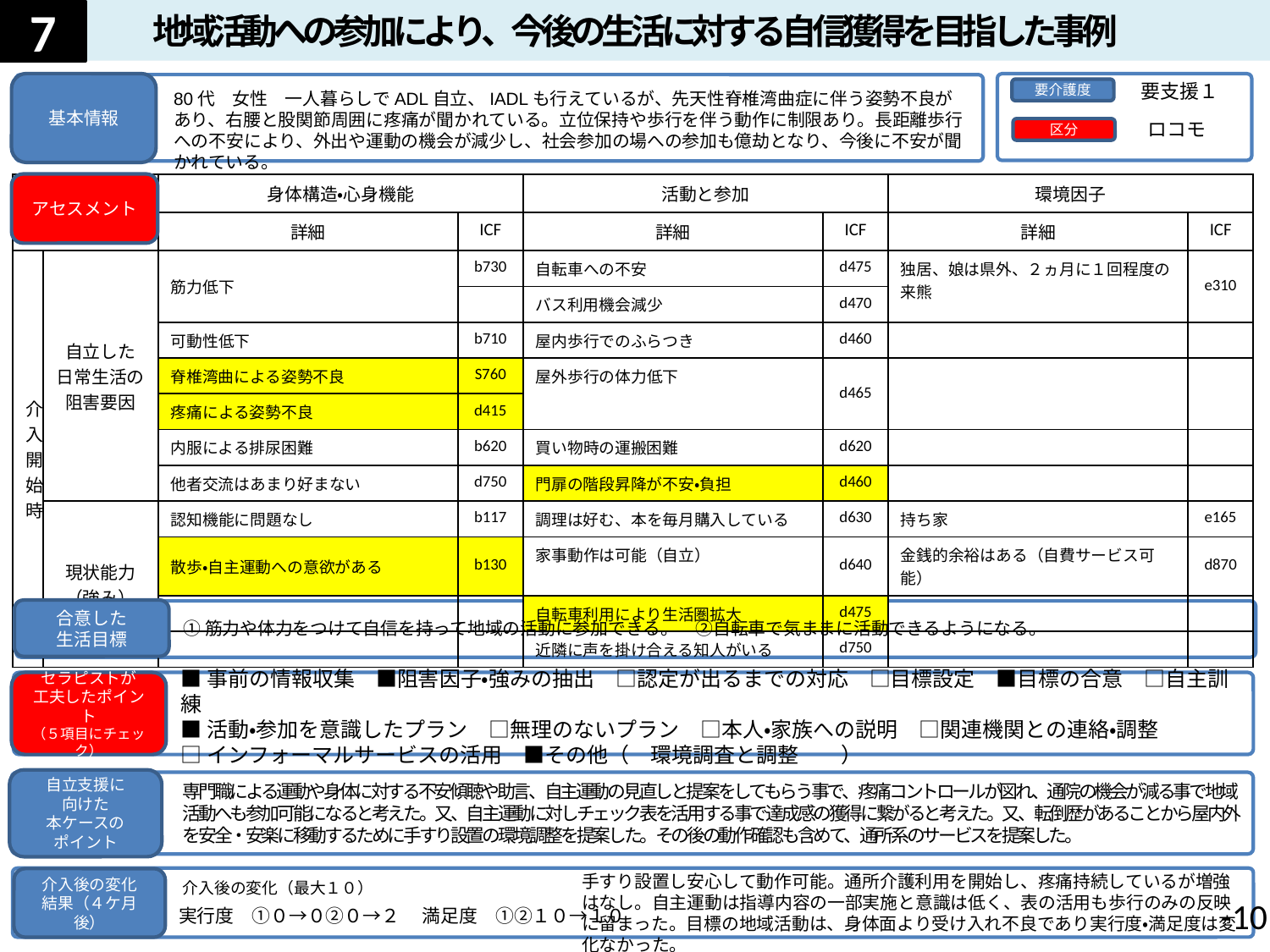

地域活動への参加により、今後の生活に対する自信獲得を目指した事例
7
要支援１
基本情報

要介護度
80代　女性　一人暮らしでADL自立、IADLも行えているが、先天性脊椎湾曲症に伴う姿勢不良があり、右腰と股関節周囲に疼痛が聞かれている。立位保持や歩行を伴う動作に制限あり。長距離歩行への不安により、外出や運動の機会が減少し、社会参加の場への参加も億劫となり、今後に不安が聞かれている。
ロコモ
区分
アセスメント
|  |  | 身体構造・心身機能 |  | 活動と参加 |  | 環境因子 |  |
| --- | --- | --- | --- | --- | --- | --- | --- |
|  |  | 詳細 | ICF | 詳細 | ICF | 詳細 | ICF |
| 介入開始時 | 自立した 日常生活の 阻害要因 | 筋力低下 | b730 | 自転車への不安 | d475 | 独居、娘は県外、２ヵ月に１回程度の来熊 | e310 |
|  |  |  |  | バス利用機会減少 | d470 |  |  |
|  |  | 可動性低下 | b710 | 屋内歩行でのふらつき | d460 |  |  |
|  |  | 脊椎湾曲による姿勢不良 | S760 | 屋外歩行の体力低下 | d465 |  |  |
|  |  | 疼痛による姿勢不良 | d415 |  |  |  |  |
|  |  | 内服による排尿困難 | b620 | 買い物時の運搬困難 | d620 |  |  |
|  |  | 他者交流はあまり好まない | d750 | 門扉の階段昇降が不安・負担 | d460 |  |  |
|  | 現状能力 （強み） | 認知機能に問題なし | b117 | 調理は好む、本を毎月購入している | d630 | 持ち家 | e165 |
|  |  | 散歩・自主運動への意欲がある | b130 | 家事動作は可能（自立） | d640 | 金銭的余裕はある（自費サービス可能） | d870 |
|  |  |  |  | 自転車利用により生活圏拡大 | d475 |  |  |
|  |  |  |  | 近隣に声を掛け合える知人がいる | d750 |  |  |
合意した
生活目標

➀筋力や体力をつけて自信を持って地域の活動に参加できる。　➁自転車で気ままに活動できるようになる。
■事前の情報収集　■阻害因子・強みの抽出　□認定が出るまでの対応　□目標設定　■目標の合意　□自主訓練
■活動・参加を意識したプラン　□無理のないプラン　□本人・家族への説明　□関連機関との連絡・調整
□インフォーマルサービスの活用　■その他（　環境調査と調整　　）
セラピストが
工夫したポイント
（５項目にチェック）

自立支援に
向けた
本ケースの
ポイント

専門職による運動や身体に対する不安傾聴や助言、自主運動の見直しと提案をしてもらう事で、疼痛コントロールが図れ、通院の機会が減る事で地域活動へも参加可能になると考えた。又、自主運動に対しチェック表を活用する事で達成感の獲得に繋がると考えた。又、転倒歴があることから屋内外を安全・安楽に移動するために手すり設置の環境調整を提案した。その後の動作確認も含めて、通所系のサービスを提案した。
手すり設置し安心して動作可能。通所介護利用を開始し、疼痛持続しているが増強はなし。自主運動は指導内容の一部実施と意識は低く、表の活用も歩行のみの反映に留まった。目標の地域活動は、身体面より受け入れ不良であり実行度・満足度は変化なかった。

介入後の変化
結果（４ケ月後）
介入後の変化（最大１０）
実行度　➀０→０➁０→２ 　満足度　➀➁１０→１０
-10-